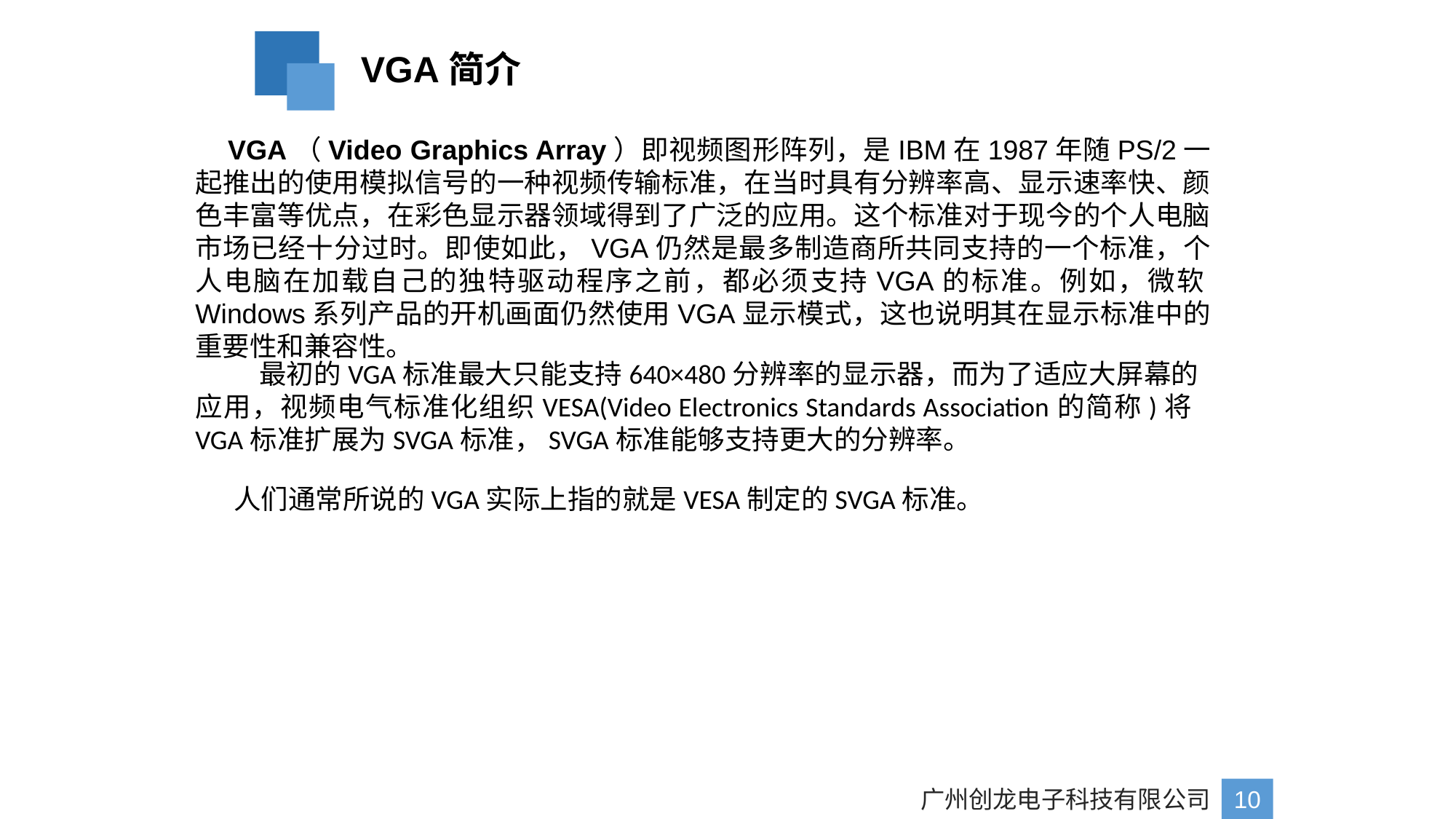

VGA简介
    VGA（Video Graphics Array）即视频图形阵列，是IBM在1987年随PS/2一起推出的使用模拟信号的一种视频传输标准，在当时具有分辨率高、显示速率快、颜色丰富等优点，在彩色显示器领域得到了广泛的应用。这个标准对于现今的个人电脑市场已经十分过时。即使如此，VGA仍然是最多制造商所共同支持的一个标准，个人电脑在加载自己的独特驱动程序之前，都必须支持VGA的标准。例如，微软Windows系列产品的开机画面仍然使用VGA显示模式，这也说明其在显示标准中的重要性和兼容性。
         最初的VGA标准最大只能支持640×480分辨率的显示器，而为了适应大屏幕的应用，视频电气标准化组织VESA(Video Electronics Standards Association的简称)将VGA标准扩展为SVGA标准，SVGA标准能够支持更大的分辨率。
人们通常所说的VGA实际上指的就是VESA制定的SVGA标准。
广州创龙电子科技有限公司
10